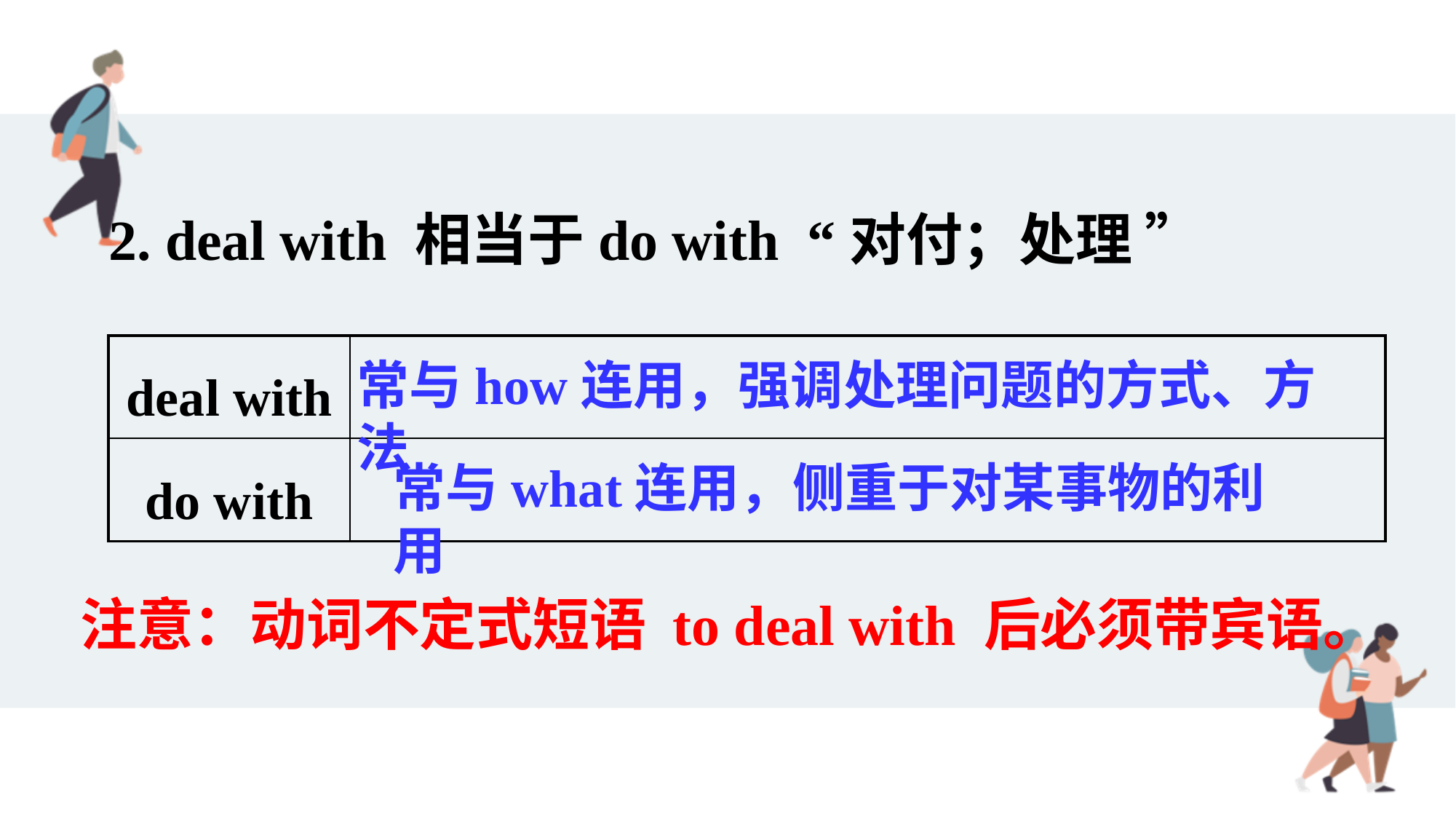

2. deal with 相当于do with  “对付；处理 ”
| deal with |  |
| --- | --- |
| do with |  |
常与how连用，强调处理问题的方式、方法
常与what连用，侧重于对某事物的利用
注意：动词不定式短语 to deal with 后必须带宾语。